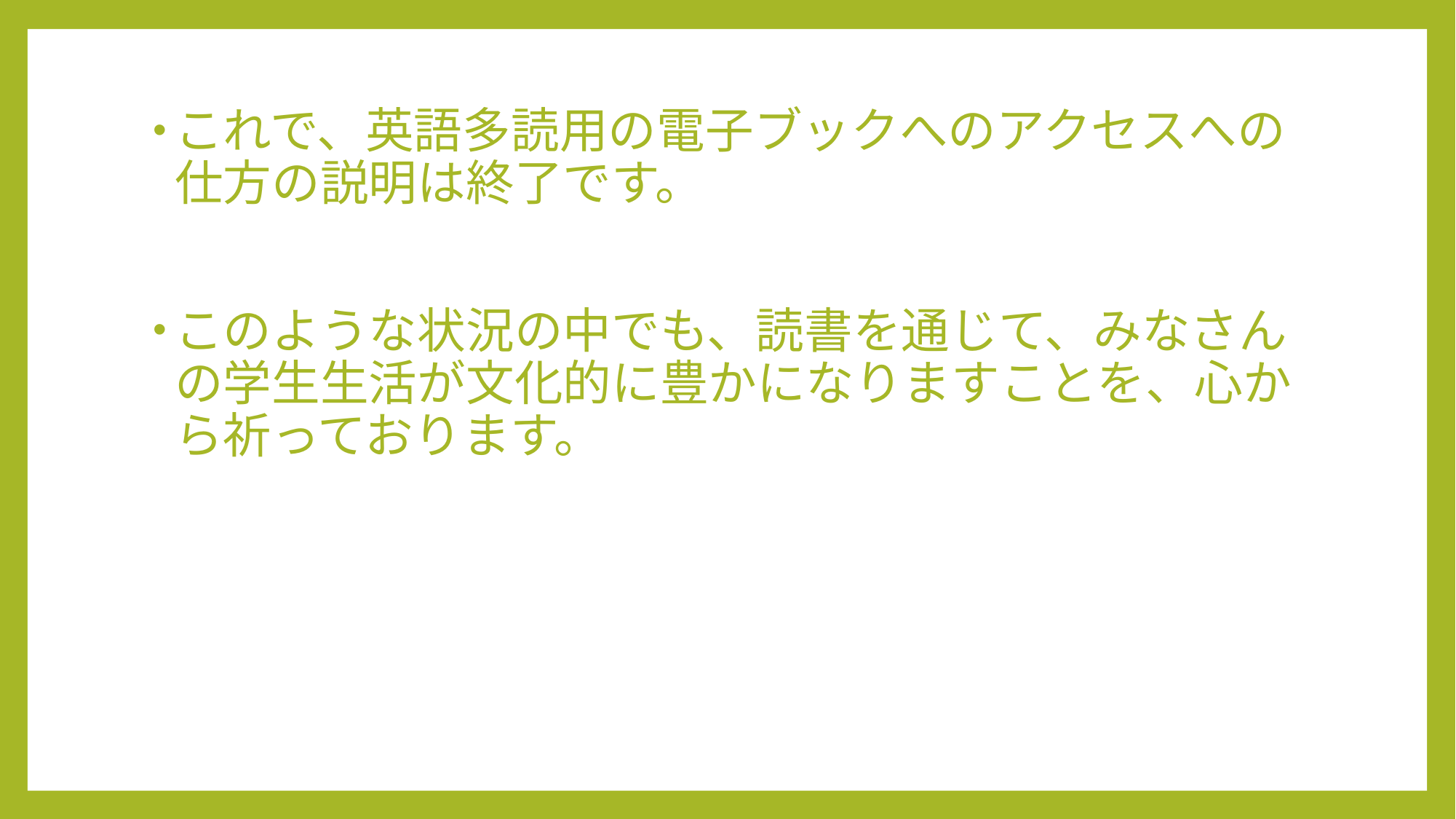

これで、英語多読用の電子ブックへのアクセスへの仕方の説明は終了です。

このような状況の中でも、読書を通じて、みなさんの学生生活が文化的に豊かになりますことを、心から祈っております。